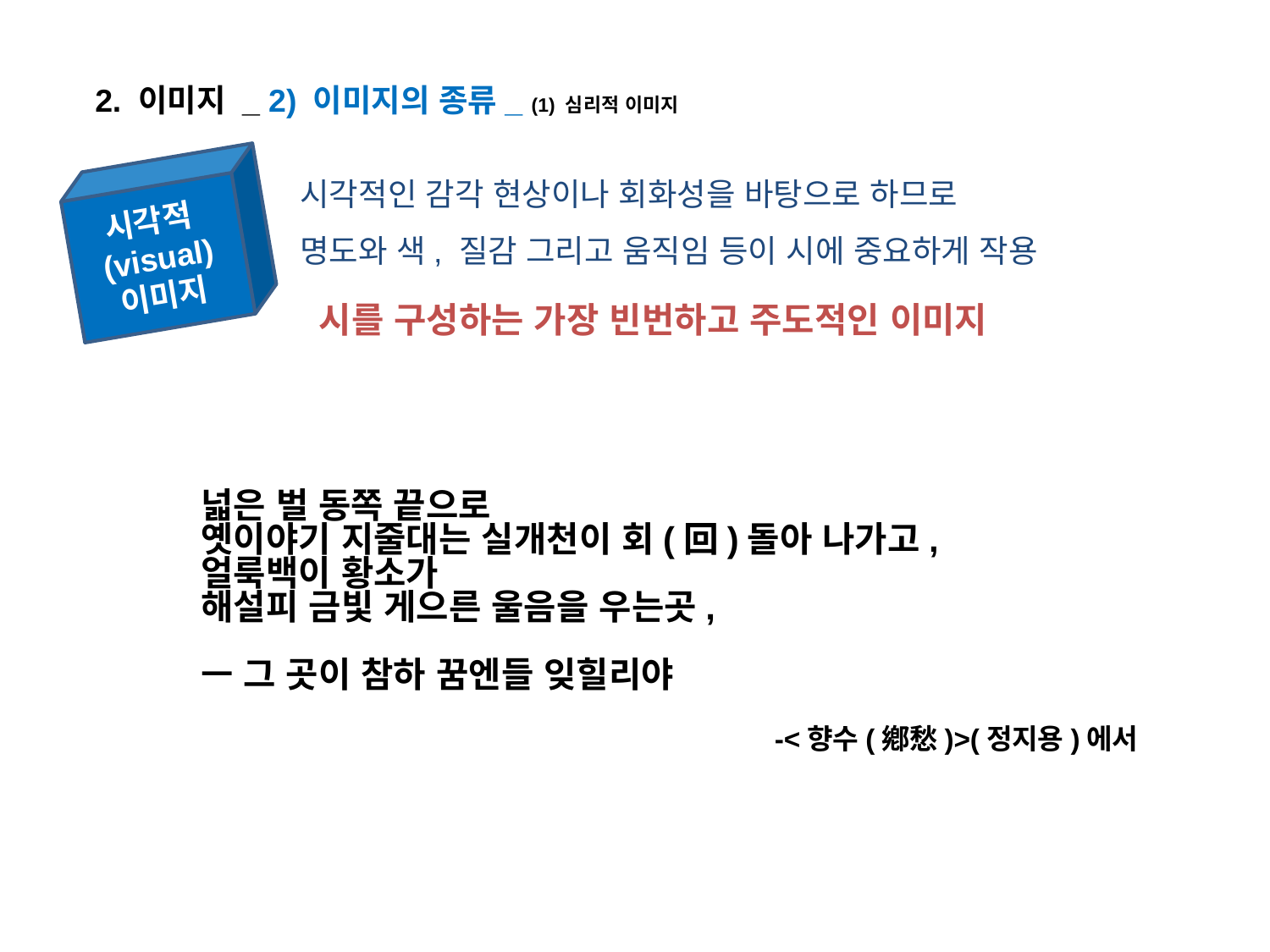

2. 이미지 _ 2) 이미지의 종류_ (1) 심리적 이미지
시각적인 감각 현상이나 회화성을 바탕으로 하므로
명도와 색, 질감 그리고 움직임 등이 시에 중요하게 작용
 시를 구성하는 가장 빈번하고 주도적인 이미지
시각적(visual)
이미지

넓은 벌 동쪽 끝으로
옛이야기 지줄대는 실개천이 회(回)돌아 나가고,
얼룩백이 황소가
해설피 금빛 게으른 울음을 우는곳,

ㅡ 그 곳이 참하 꿈엔들 잊힐리야

-<향수(鄕愁)>(정지용)에서